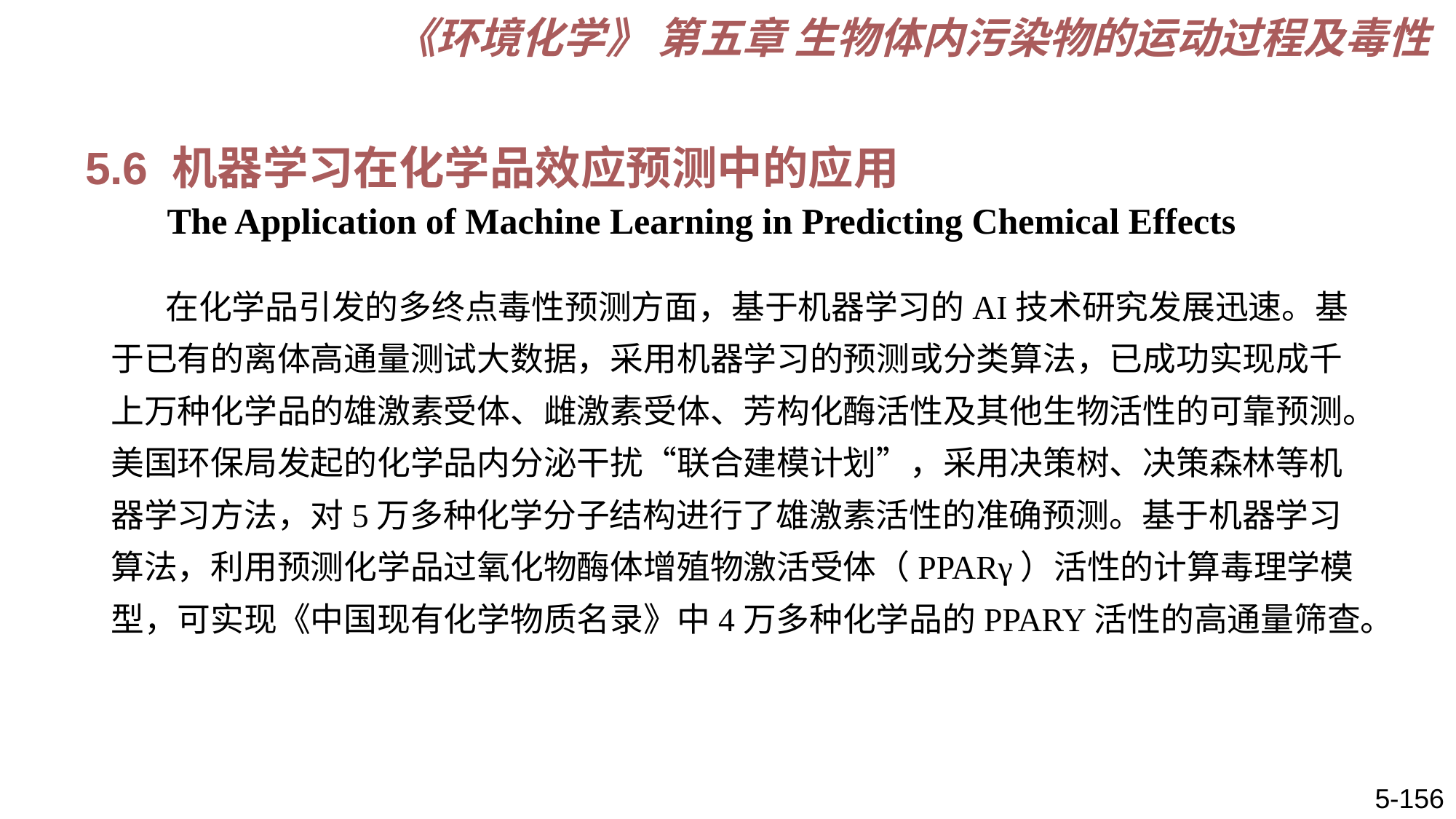

《环境化学》 第五章 生物体内污染物的运动过程及毒性
5.6 机器学习在化学品效应预测中的应用
         The Application of Machine Learning in Predicting Chemical Effects
在化学品引发的多终点毒性预测方面，基于机器学习的AI技术研究发展迅速。基于已有的离体高通量测试大数据，采用机器学习的预测或分类算法，已成功实现成千上万种化学品的雄激素受体、雌激素受体、芳构化酶活性及其他生物活性的可靠预测。美国环保局发起的化学品内分泌干扰“联合建模计划”，采用决策树、决策森林等机器学习方法，对5万多种化学分子结构进行了雄激素活性的准确预测。基于机器学习算法，利用预测化学品过氧化物酶体增殖物激活受体（PPARγ）活性的计算毒理学模型，可实现《中国现有化学物质名录》中4万多种化学品的PPARY活性的高通量筛查。
5-156